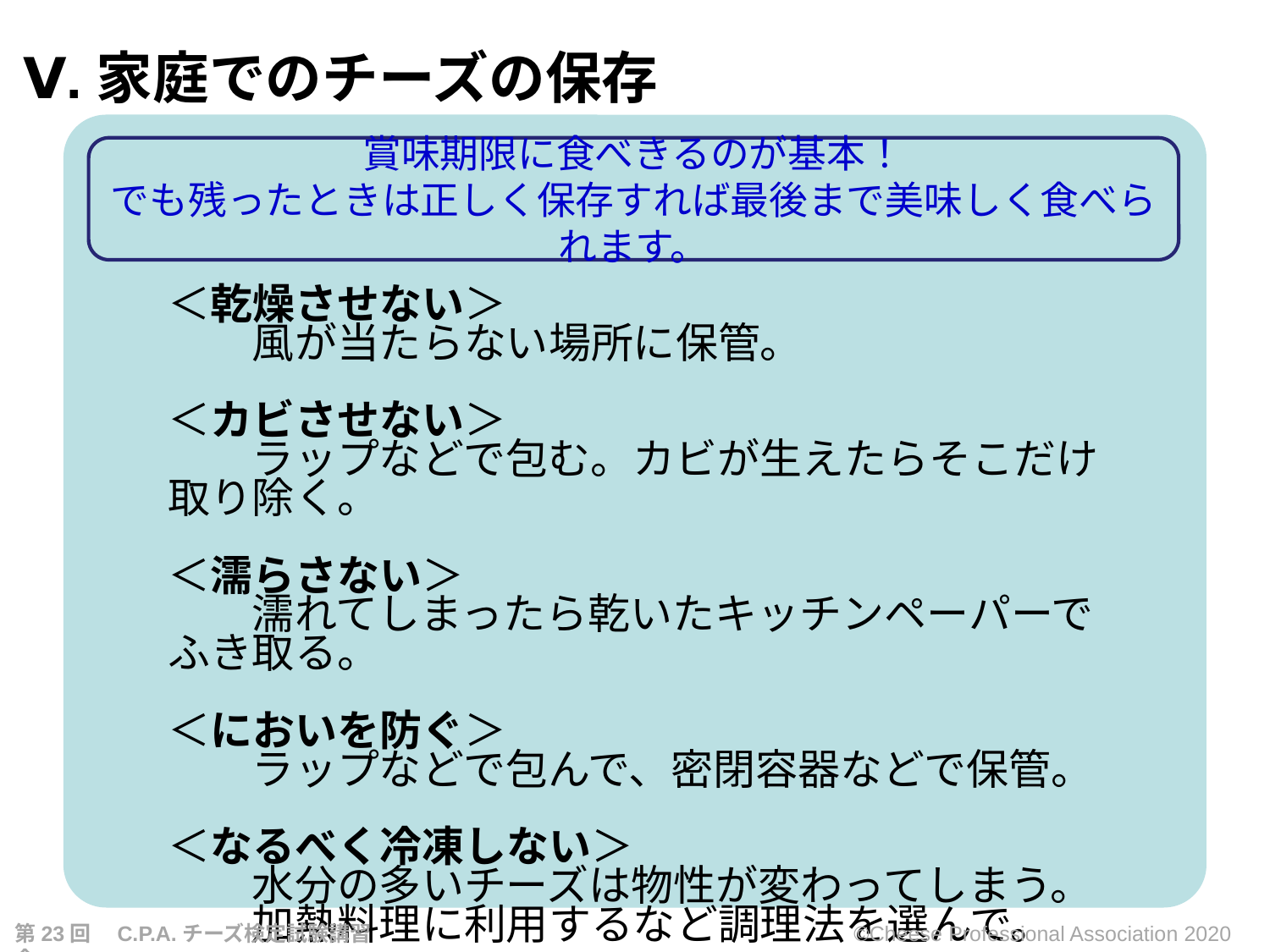

Ⅴ.家庭でのチーズの保存

賞味期限に食べきるのが基本！
でも残ったときは正しく保存すれば最後まで美味しく食べられます。
＜乾燥させない＞
　　風が当たらない場所に保管。

＜カビさせない＞
　　ラップなどで包む。カビが生えたらそこだけ取り除く。

＜濡らさない＞
　　濡れてしまったら乾いたキッチンペーパーでふき取る。

＜においを防ぐ＞
　　ラップなどで包んで、密閉容器などで保管。
＜なるべく冷凍しない＞
　　水分の多いチーズは物性が変わってしまう。
　　加熱料理に利用するなど調理法を選んで。
48
第23回　C.P.A.チーズ検定試験講習会
©Cheese Professional Association 2020